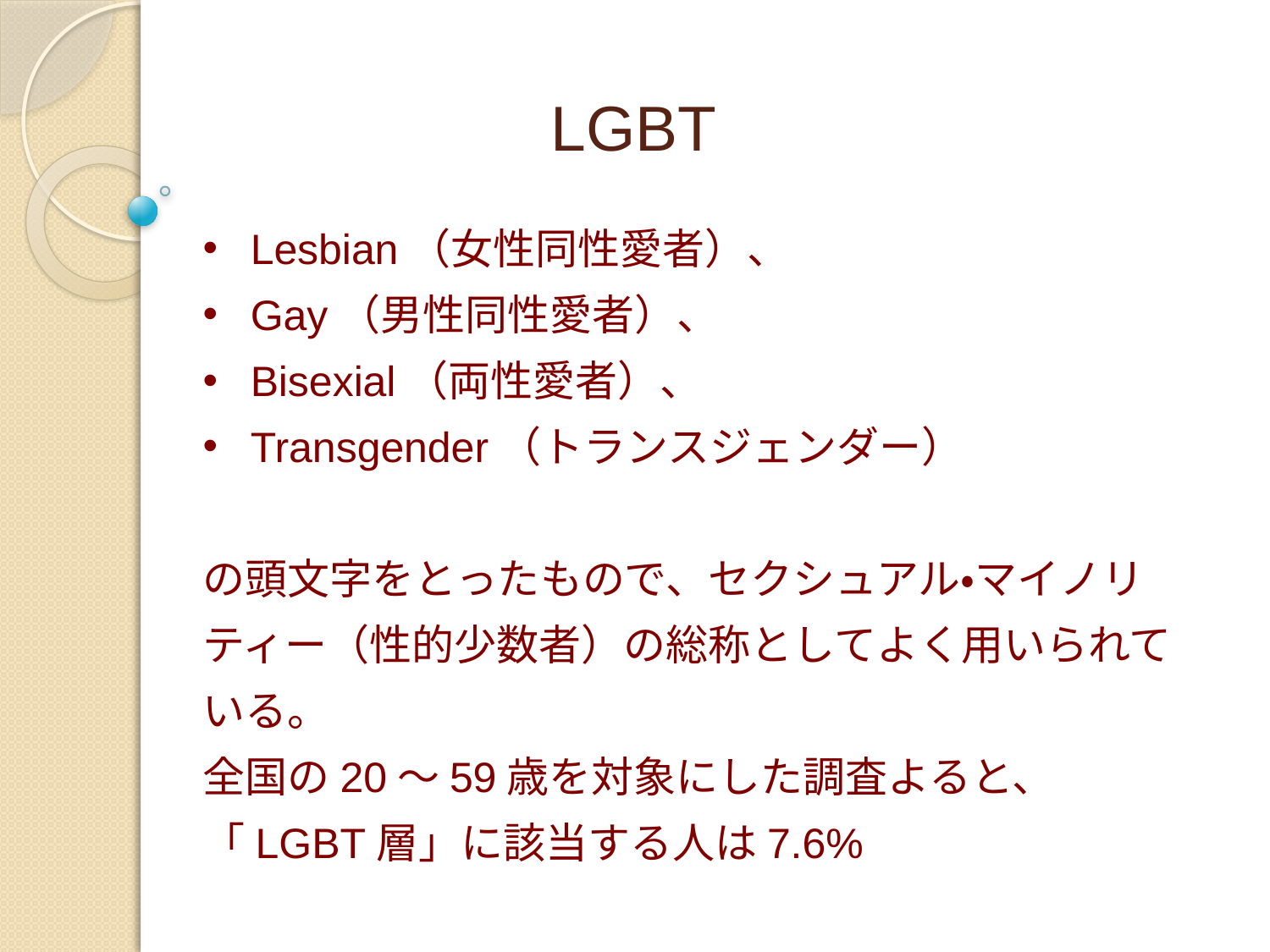

# LGBT
Lesbian（女性同性愛者）、
Gay（男性同性愛者）、
Bisexial（両性愛者）、
Transgender（トランスジェンダー）

の頭文字をとったもので、セクシュアル・マイノリティー（性的少数者）の総称としてよく用いられている。
全国の20〜59歳を対象にした調査よると、「LGBT層」に該当する人は7.6%